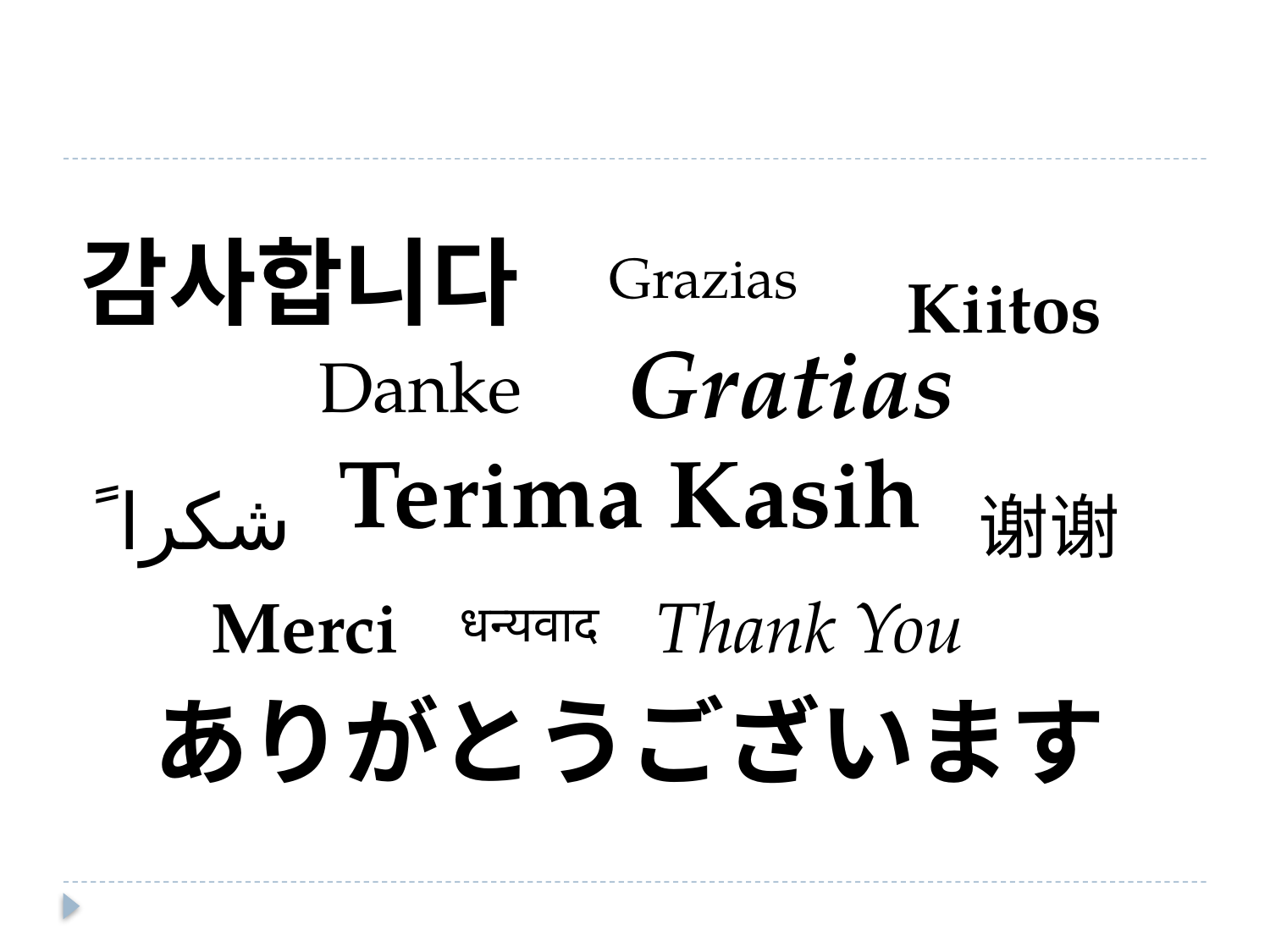

감사합니다
Grazias
Kiitos
Gratias
Danke
Terima Kasih
ﺷﻜﺮﺍﹰ
谢谢
Merci
Thank You
धन्यवाद
ありがとうございます